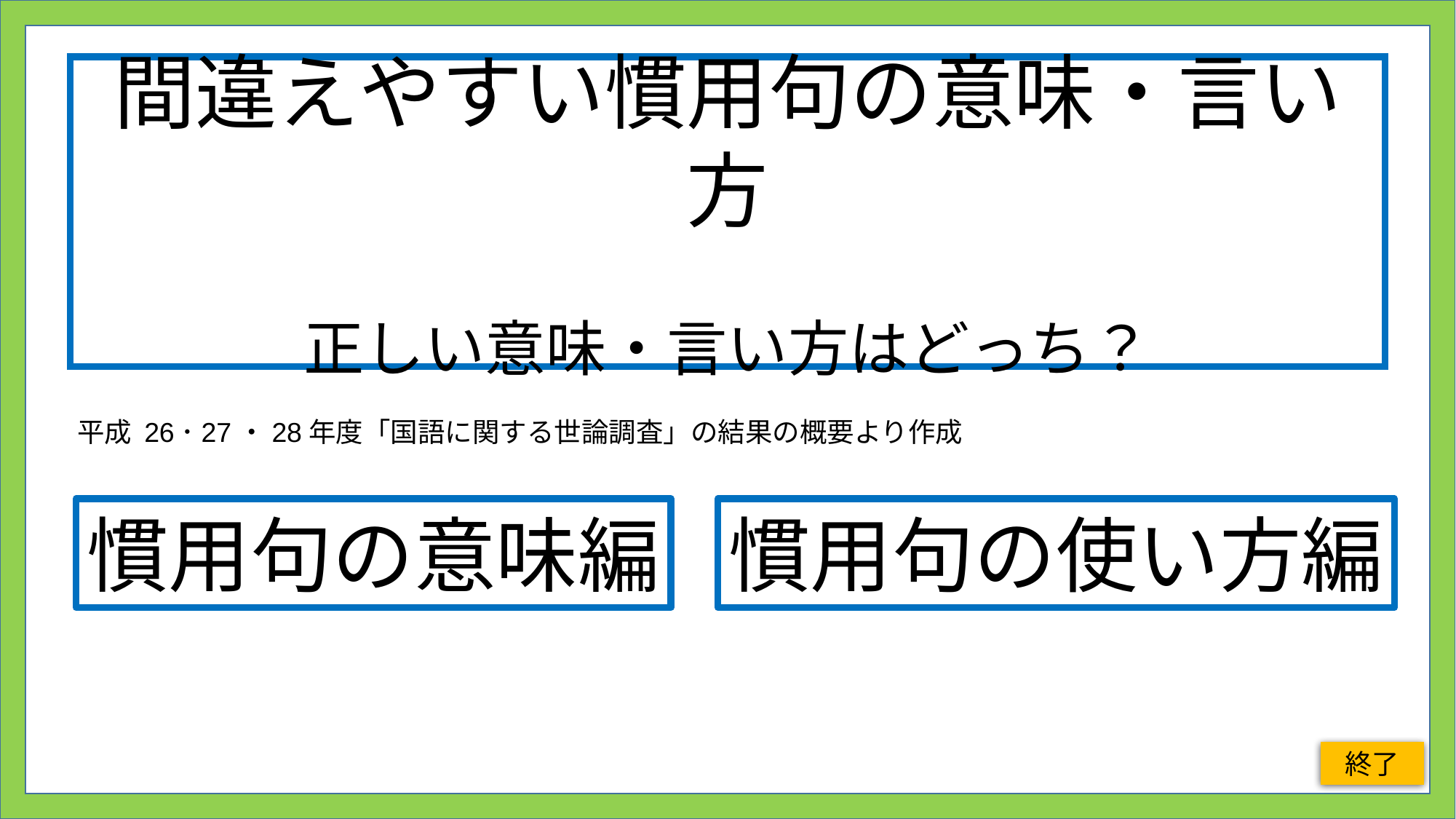

間違えやすい慣用句の意味・言い方

正しい意味・言い方はどっち？
平成 26･27・28年度「国語に関する世論調査」の結果の概要より作成
慣用句の意味編
慣用句の使い方編
終了